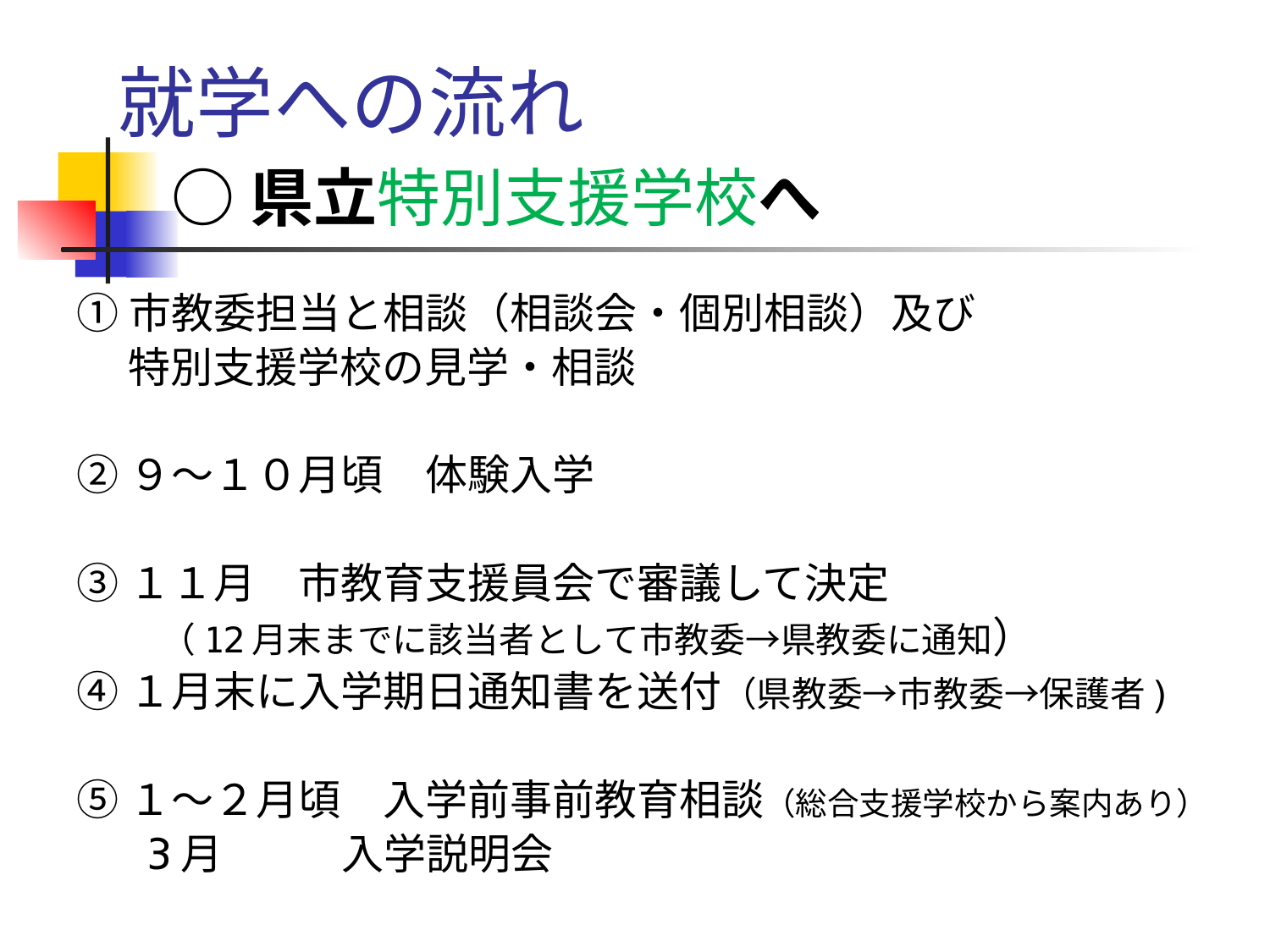

就学への流れ
○県立特別支援学校へ
①市教委担当と相談（相談会・個別相談）及び
　 特別支援学校の見学・相談

②９～１０月頃　体験入学

③１１月　市教育支援員会で審議して決定
　　（12月末までに該当者として市教委→県教委に通知）
④１月末に入学期日通知書を送付（県教委→市教委→保護者)

⑤１～２月頃　入学前事前教育相談（総合支援学校から案内あり）
　  3月　        入学説明会